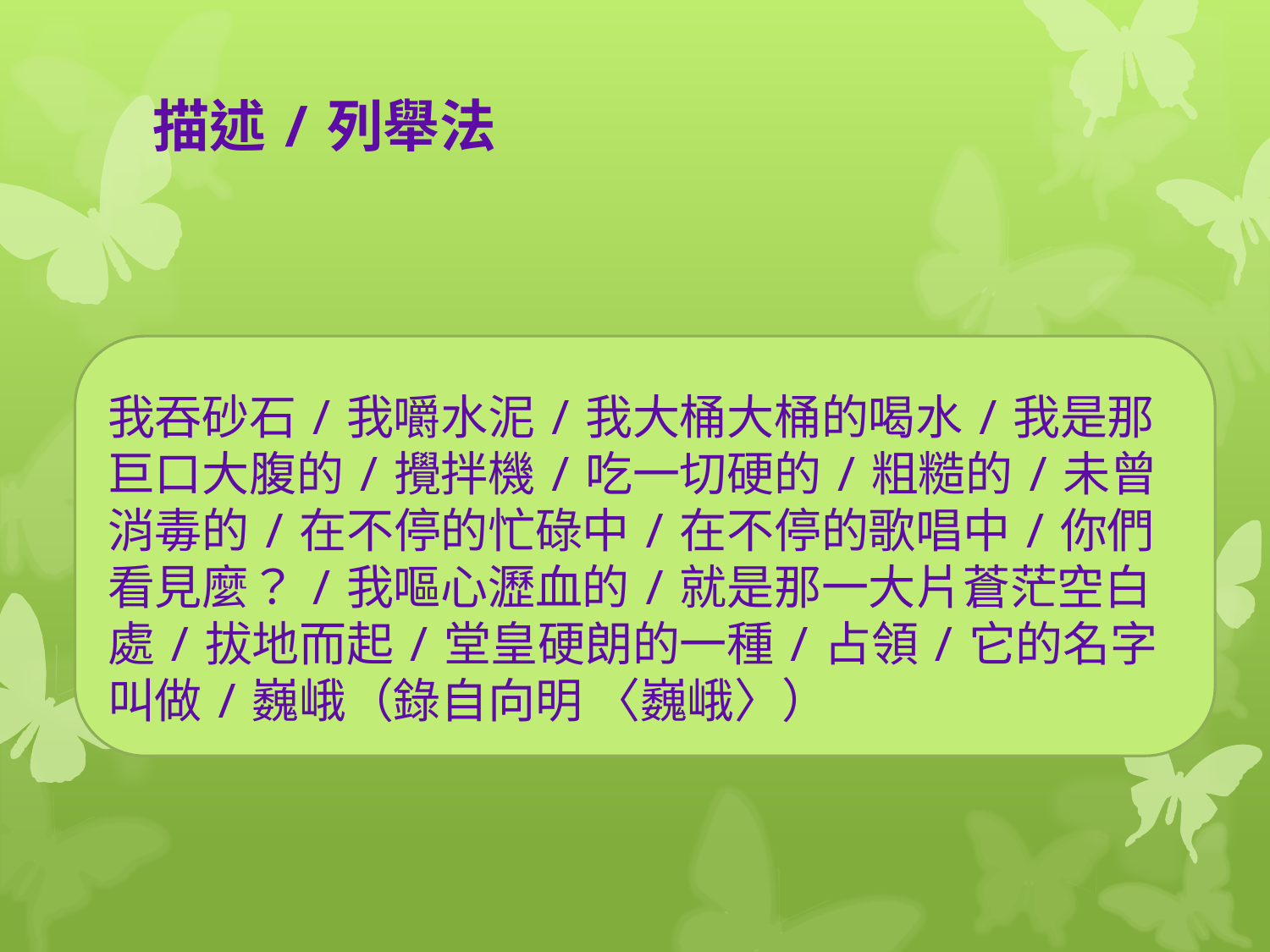

# 描述/列舉法

我吞砂石/我嚼水泥/我大桶大桶的喝水/我是那巨口大腹的/攪拌機/吃一切硬的/粗糙的/未曾消毒的/在不停的忙碌中/在不停的歌唱中/你們看見麼？/我嘔心瀝血的/就是那一大片蒼茫空白處/拔地而起/堂皇硬朗的一種/占領/它的名字叫做/巍峨（錄自向明 〈巍峨〉）